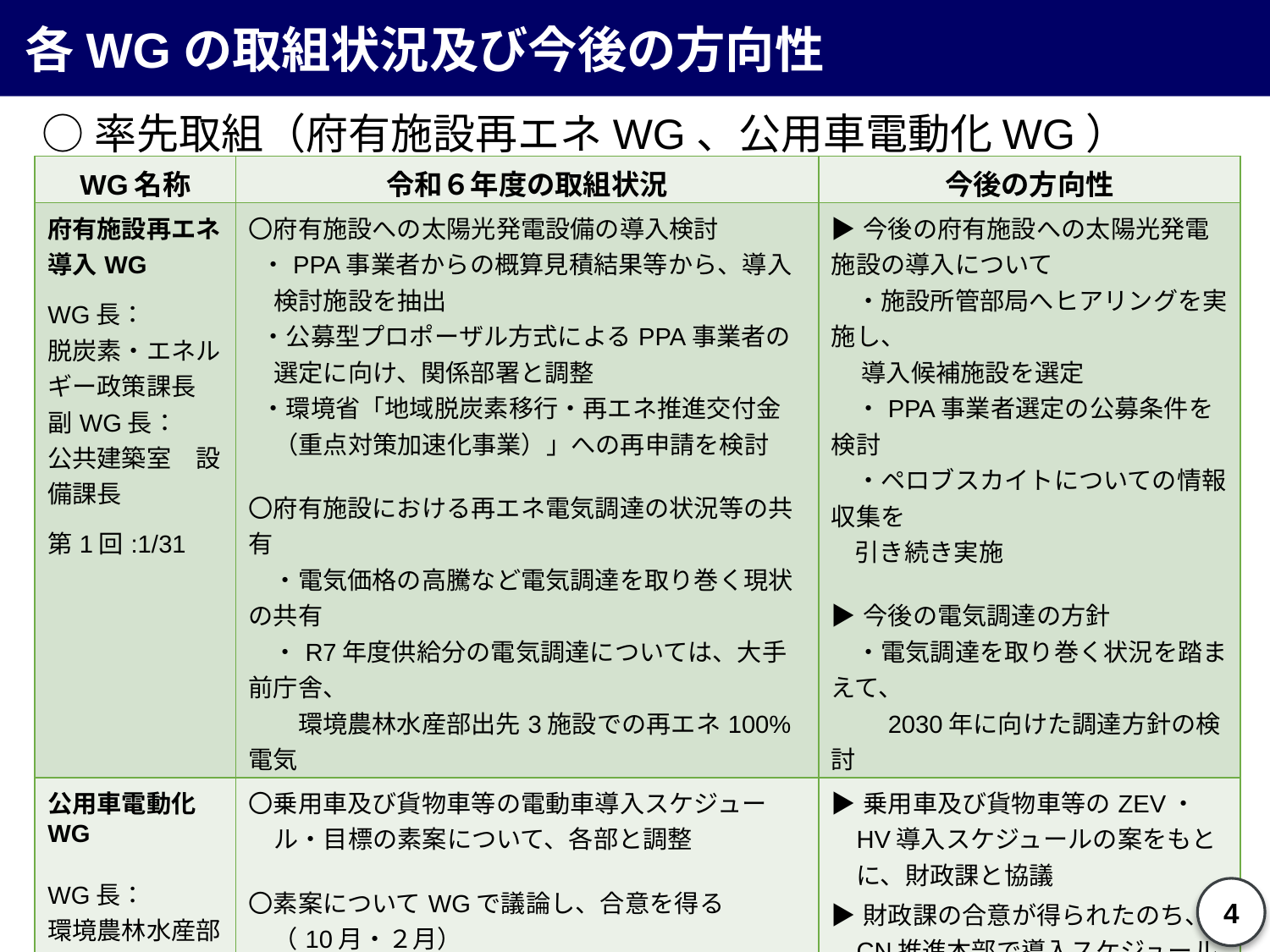

各WGの取組状況及び今後の方向性
○率先取組（府有施設再エネWG、公用車電動化WG）
| WG名称 | 令和６年度の取組状況 | 今後の方向性 |
| --- | --- | --- |
| 府有施設再エネ導入WG WG長： 脱炭素・エネルギー政策課長 副WG長： 公共建築室　設備課長 第1回:1/31 | 〇府有施設への太陽光発電設備の導入検討 ・PPA事業者からの概算見積結果等から、導入検討施設を抽出 ・公募型プロポーザル方式によるPPA事業者の選定に向け、関係部署と調整 ・環境省「地域脱炭素移行・再エネ推進交付金（重点対策加速化事業）」への再申請を検討 〇府有施設における再エネ電気調達の状況等の共有 　・電気価格の高騰など電気調達を取り巻く現状の共有 　・R7年度供給分の電気調達については、大手前庁舎、 　　環境農林水産部出先3施設での再エネ100%電気 　　による入札を実施し、応札あり （12月末契約締結予定のため、年始に更新） | ▶今後の府有施設への太陽光発電施設の導入について 　・施設所管部局へヒアリングを実施し、 　 導入候補施設を選定 　・PPA事業者選定の公募条件を検討 　・ペロブスカイトについての情報収集を 引き続き実施 ▶今後の電気調達の方針 　・電気調達を取り巻く状況を踏まえて、 　　2030年に向けた調達方針の検討 ▷R７下半期にWGを開催予定 |
| 公用車電動化WG WG長： 環境農林水産部副理事 第1回: 6/4 第2回:10/16 第3回:2/27 | 〇乗用車及び貨物車等の電動車導入スケジュール・目標の素案について、各部と調整 〇素案についてWGで議論し、合意を得る 　（10月・２月） 〇案をもとにＲ8年度以降に必要な予算増額分の措置について、財政協議を開始予定（３月以降） | ▶乗用車及び貨物車等のZEV・HV導入スケジュールの案をもとに、財政課と協議 ▶財政課の合意が得られたのち、CN推進本部で導入スケジュール及び目標の確定（８月ごろ） ▶各部局で予算要求（9月以降） ▶引き続き、効率的な導入・横断的な課題への対応策を検討し実施 ▷R７2月にWGを開催予定 |
4